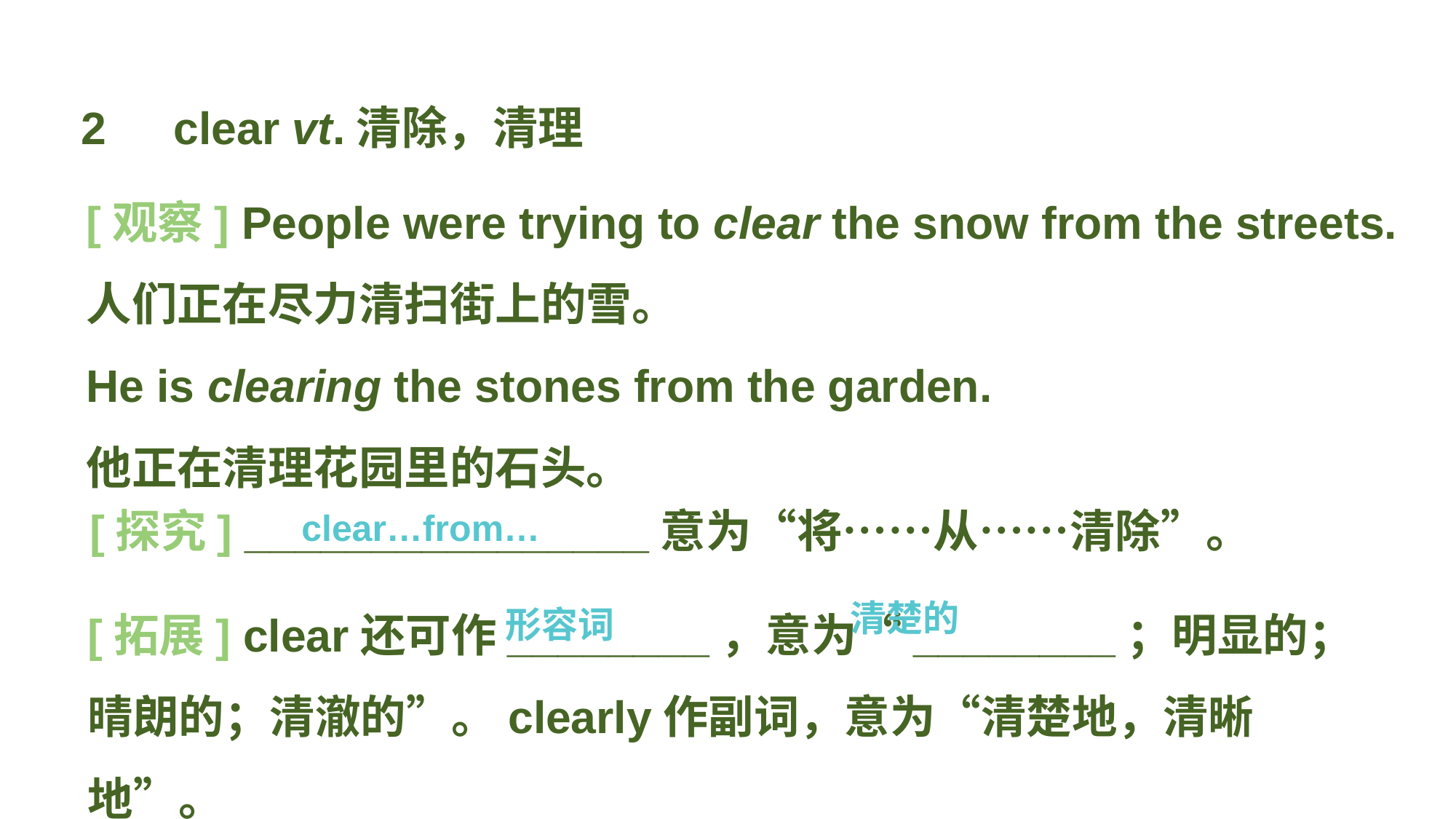

2　clear vt.清除，清理
[观察] People were trying to clear the snow from the streets.
人们正在尽力清扫街上的雪。
He is clearing the stones from the garden.
他正在清理花园里的石头。
[探究] ________________意为“将……从……清除”。
clear…from…
[拓展] clear还可作________，意为“________；明显的；晴朗的；清澈的”。clearly作副词，意为“清楚地，清晰地”。
 清楚的
 形容词